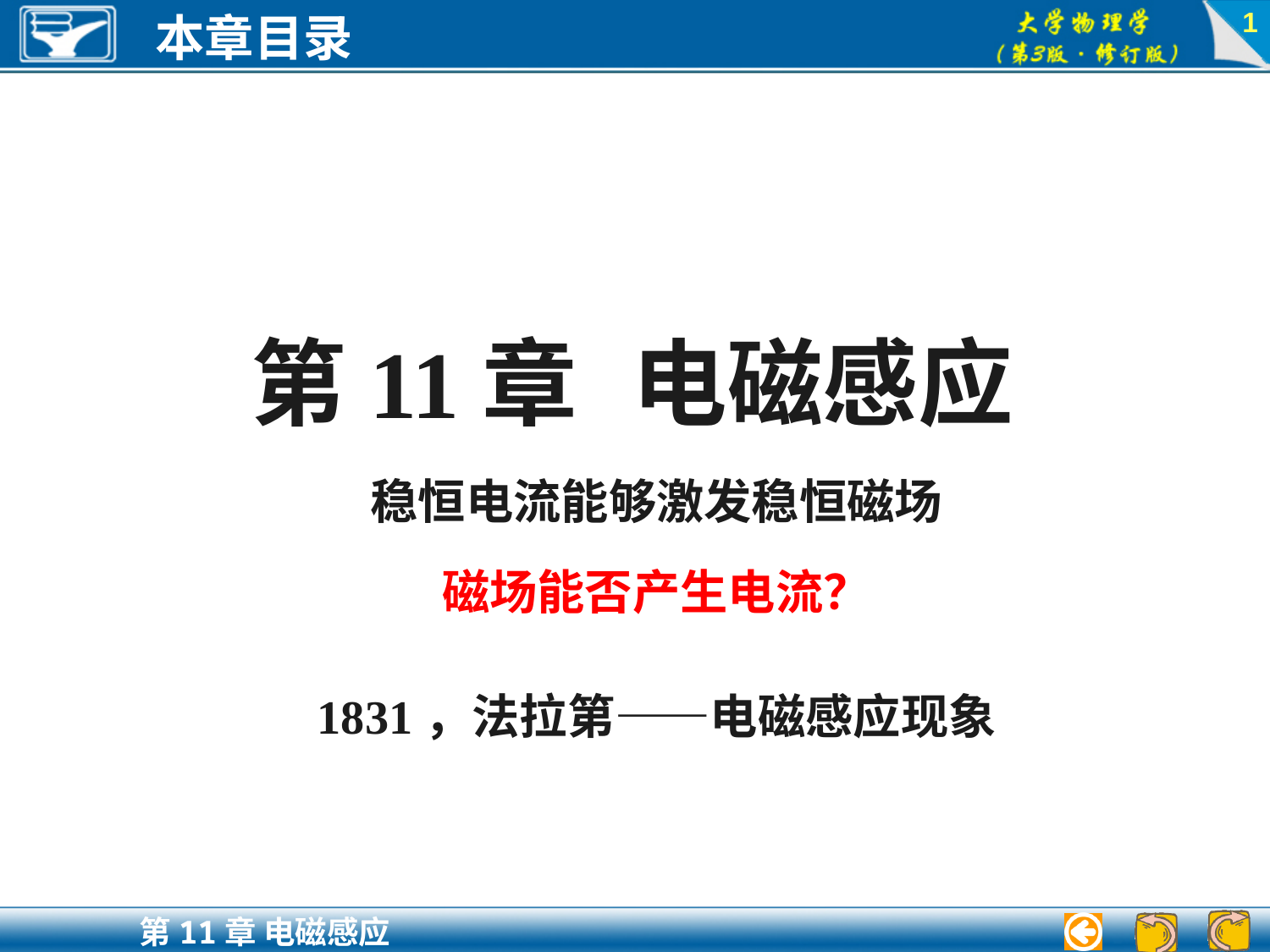

1
第11章	电磁感应
稳恒电流能够激发稳恒磁场
磁场能否产生电流？
1831，法拉第——电磁感应现象